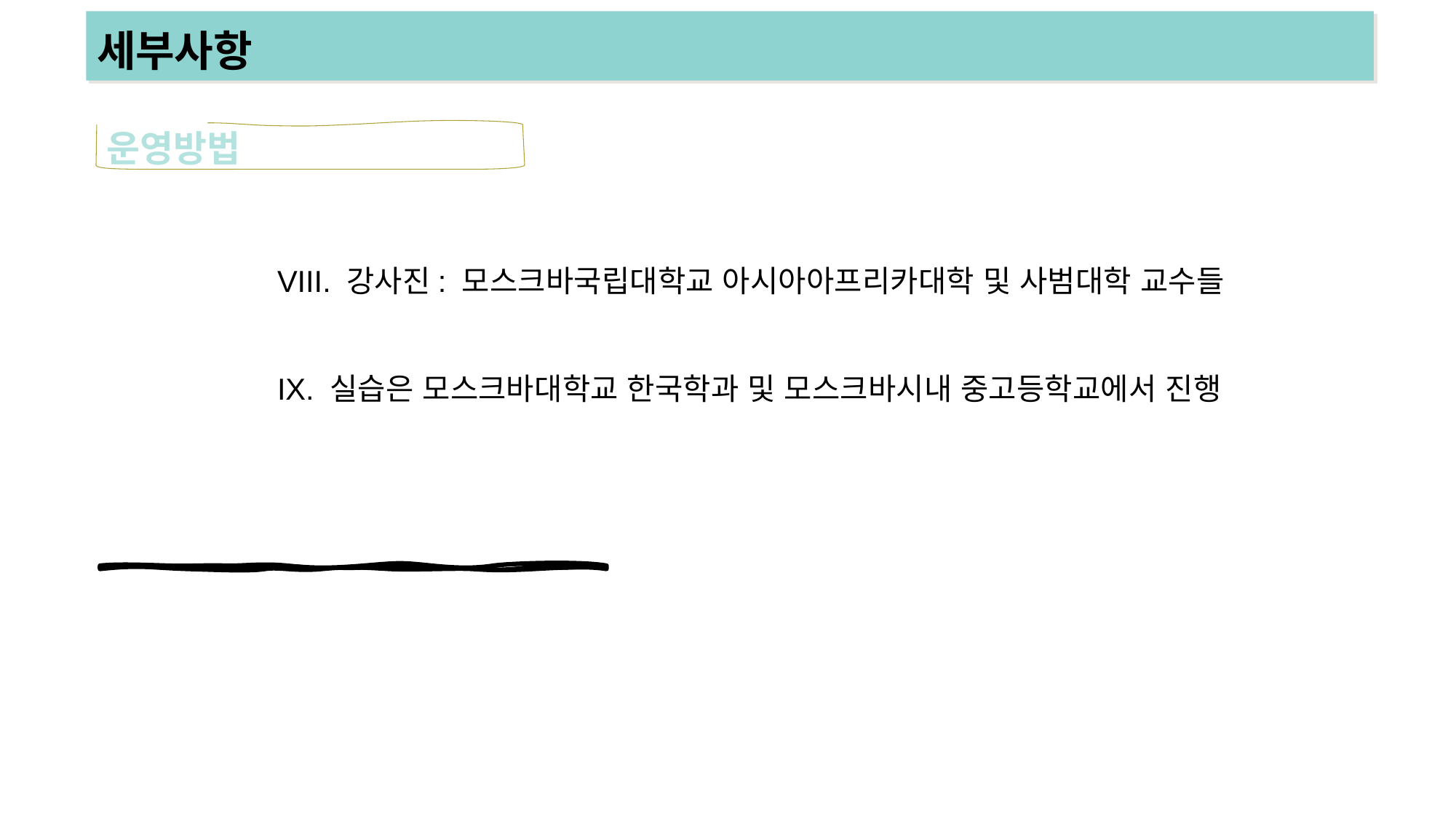

세부사항
운영방법
VIII. 강사진: 모스크바국립대학교 아시아아프리카대학 및 사범대학 교수들

IX. 실습은 모스크바대학교 한국학과 및 모스크바시내 중고등학교에서 진행